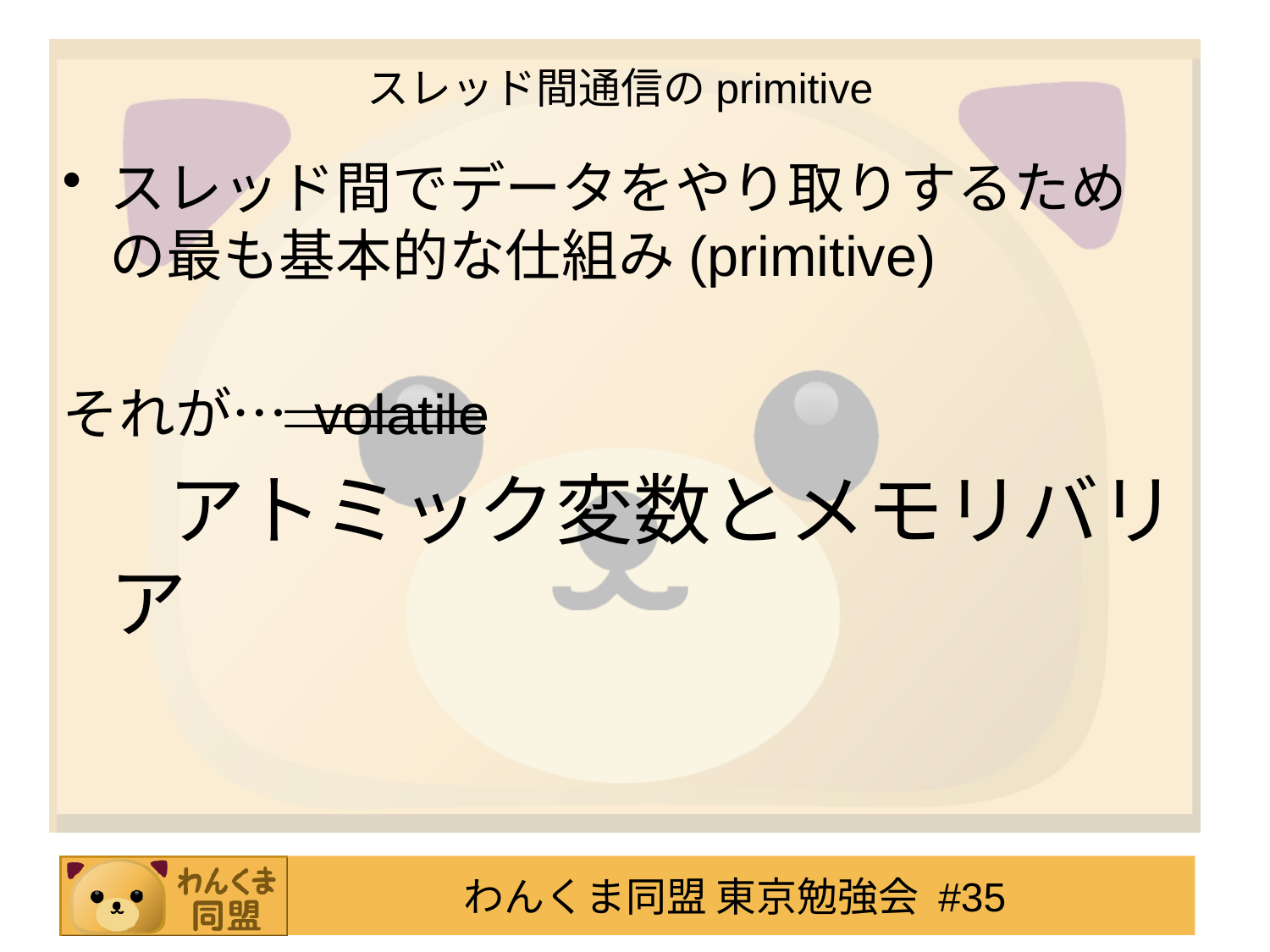

# スレッド間通信のprimitive
スレッド間でデータをやり取りするための最も基本的な仕組み(primitive)

それが… volatile
     アトミック変数とメモリバリア